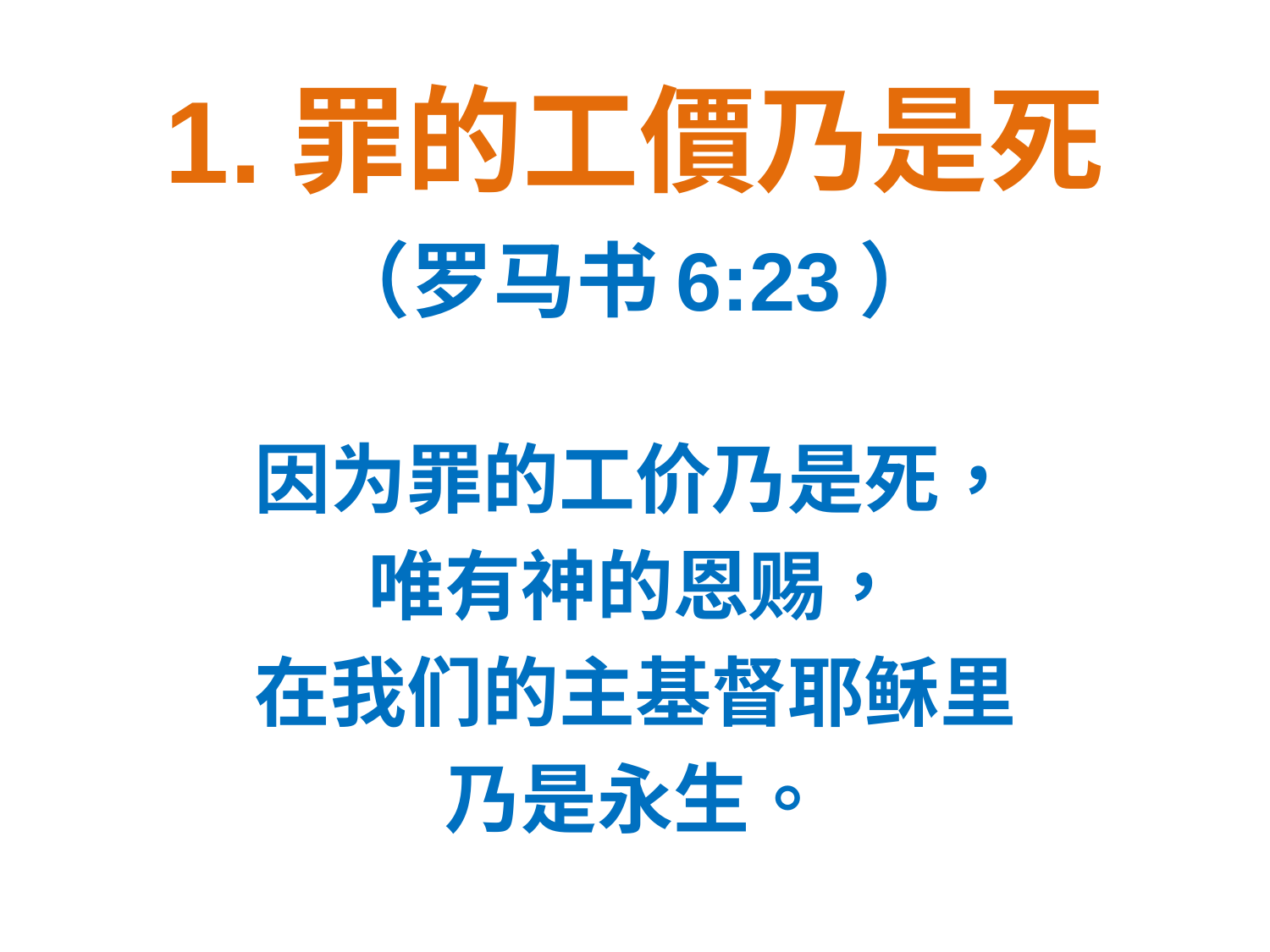

# 1.罪的工價乃是死
（罗马书6:23）

因为罪的工价乃是死，
唯有神的恩赐，
在我们的主基督耶稣里
乃是永生。